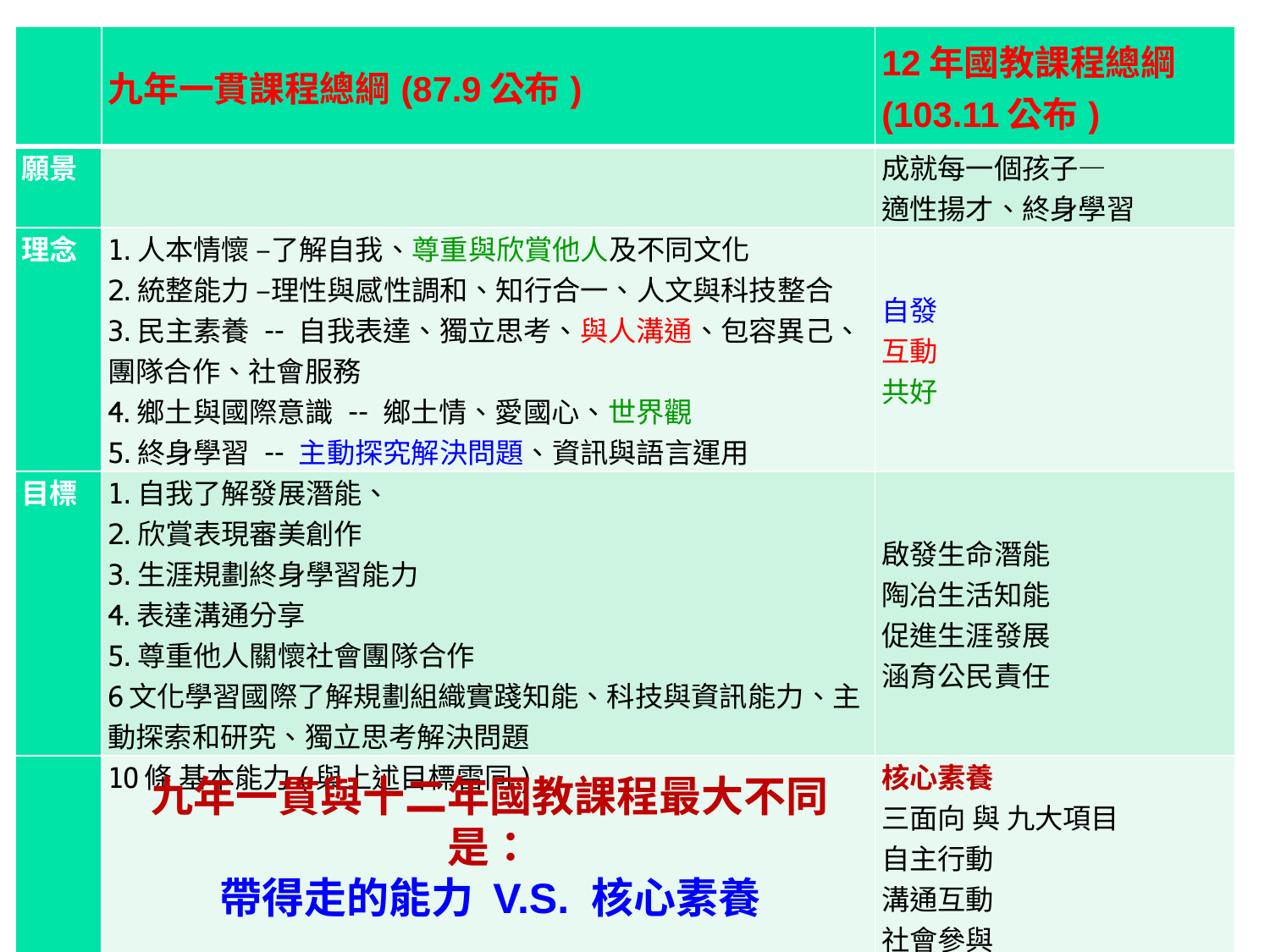

|  | 九年一貫課程總綱(87.9公布) | 12年國教課程總綱(103.11公布) |
| --- | --- | --- |
| 願景 |  | 成就每一個孩子— 適性揚才、終身學習 |
| 理念 | 1.人本情懷 –了解自我、尊重與欣賞他人及不同文化 2.統整能力 –理性與感性調和、知行合一、人文與科技整合 3.民主素養 -- 自我表達、獨立思考、與人溝通、包容異己、團隊合作、社會服務 4.鄉土與國際意識 -- 鄉土情、愛國心、世界觀 5.終身學習 -- 主動探究解決問題、資訊與語言運用 | 自發 互動 共好 |
| 目標 | 1.自我了解發展潛能、 2.欣賞表現審美創作 3.生涯規劃終身學習能力 4.表達溝通分享 5.尊重他人關懷社會團隊合作 6文化學習國際了解規劃組織實踐知能、科技與資訊能力、主動探索和研究、獨立思考解決問題 | 啟發生命潛能 陶冶生活知能 促進生涯發展 涵育公民責任 |
|  | 10條 基本能力(與上述目標雷同) | 核心素養 三面向 與 九大項目 自主行動 溝通互動 社會參與 |
九年一貫與十二年國教課程最大不同是：
帶得走的能力 V.S. 核心素養